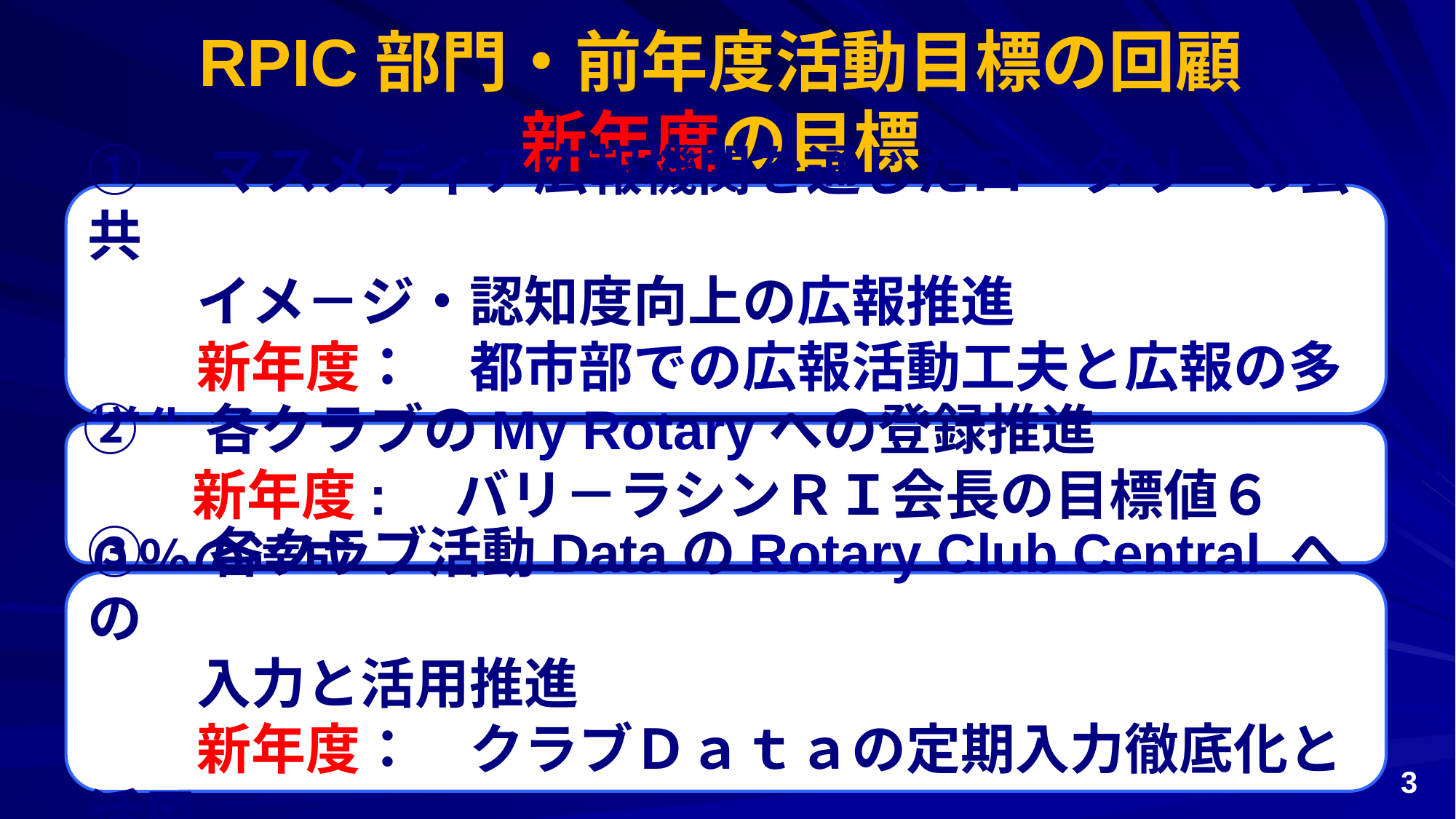

# RPIC部門・前年度活動目標の回顧 新年度の目標
①　マスメディア広報機関を通じたロ－タリ－の公共
　　イメ－ジ・認知度向上の広報推進
　　新年度：　都市部での広報活動工夫と広報の多様化
②　各クラブのMy Rotaryへの登録推進
　　新年度:　バリ－ラシンＲＩ会長の目標値６０％の達成
③　各クラブ活動DataのRotary Club Central への
　　入力と活用推進
　　新年度：　クラブＤａｔａの定期入力徹底化と活用
3